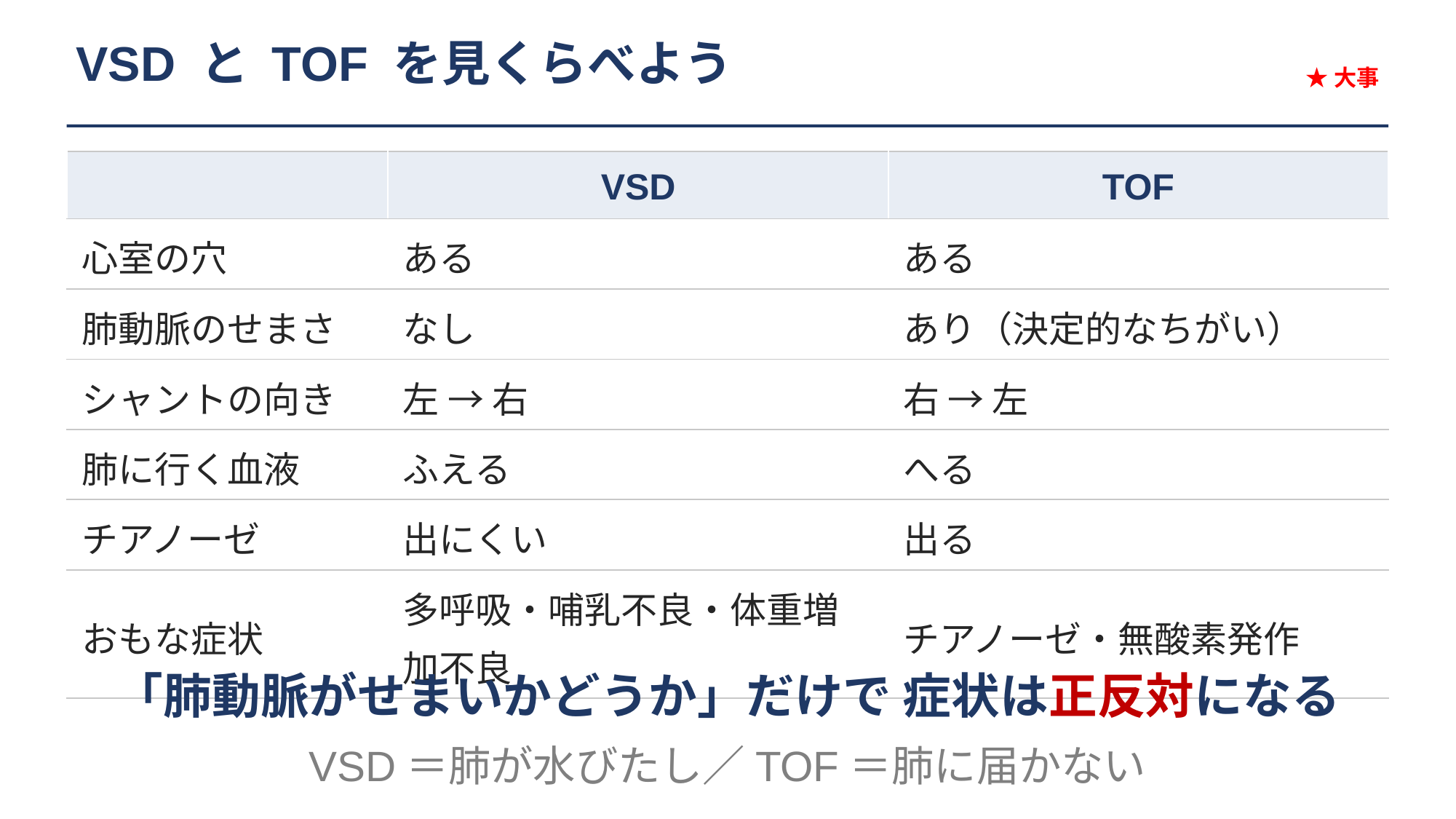

VSD と TOF を見くらべよう
★大事

|  | VSD | TOF |
| --- | --- | --- |
| 心室の穴 | ある | ある |
| 肺動脈のせまさ | なし | あり（決定的なちがい） |
| シャントの向き | 左 → 右 | 右 → 左 |
| 肺に行く血液 | ふえる | へる |
| チアノーゼ | 出にくい | 出る |
| おもな症状 | 多呼吸・哺乳不良・体重増加不良 | チアノーゼ・無酸素発作 |
「肺動脈がせまいかどうか」だけで 症状は正反対になる
VSD＝肺が水びたし／TOF＝肺に届かない